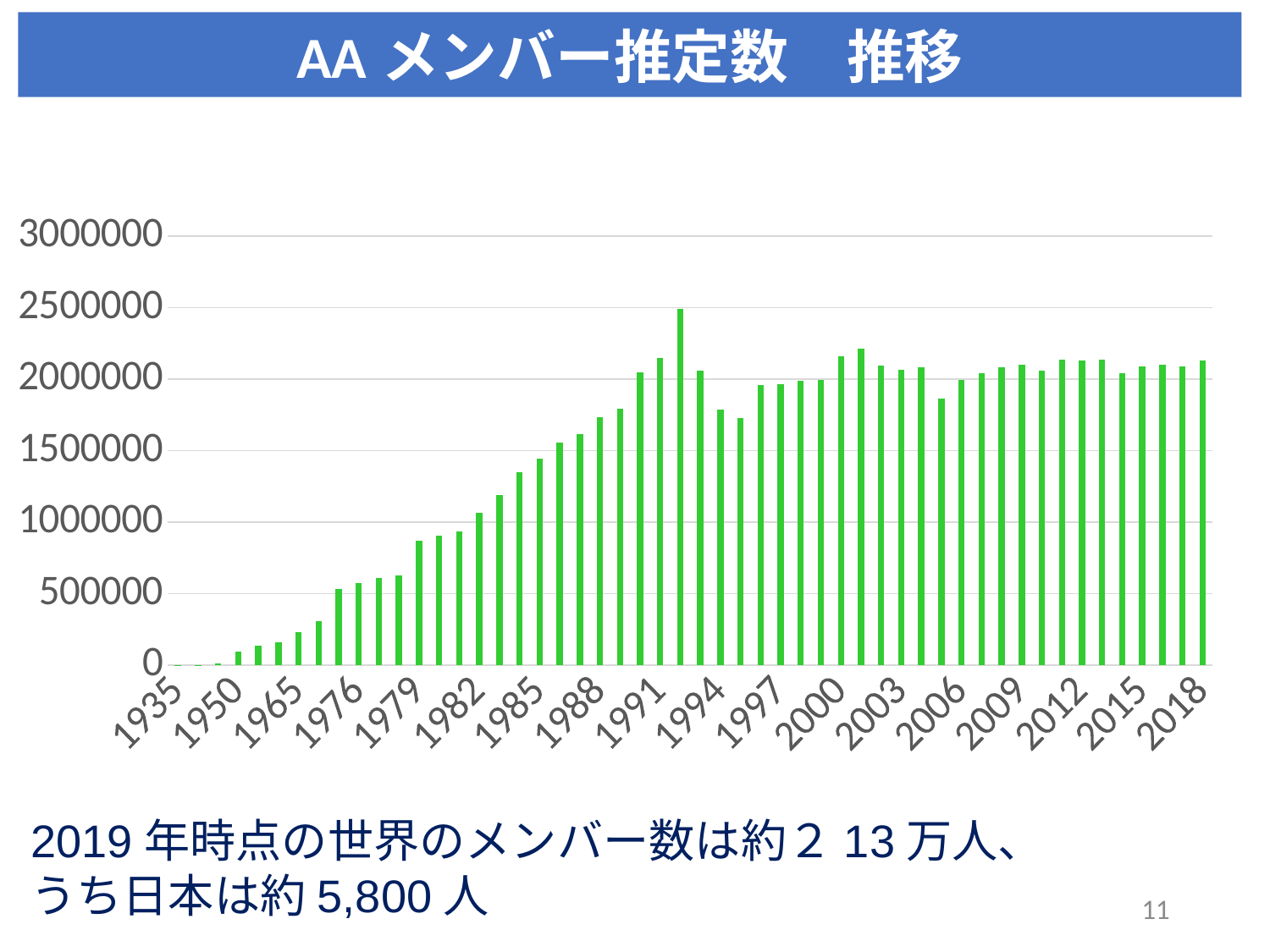

# AAメンバー推定数　推移

### Chart

| Category | メンバー推定数　推移 |
|---|---|
| 1935 | 2.0 |
| 1940 | 1400.0 |
| 1945 | 12986.0 |
| 1950 | 96475.0 |
| 1955 | 135905.0 |
| 1960 | 162037.0 |
| 1965 | 232105.0 |
| 1970 | 311450.0 |
| 1975 | 533590.0 |
| 1976 | 574318.0 |
| 1977 | 612876.0 |
| 1978 | 627456.0 |
| 1979 | 868171.0 |
| 1980 | 907575.0 |
| 1981 | 937705.0 |
| 1982 | 1065299.0 |
| 1983 | 1191946.0 |
| 1984 | 1351793.0 |
| 1985 | 1445999.0 |
| 1986 | 1556316.0 |
| 1987 | 1617296.0 |
| 1988 | 1734734.0 |
| 1989 | 1793834.0 |
| 1990 | 2047469.0 |
| 1991 | 2148757.0 |
| 1992 | 2489541.0 |
| 1993 | 2062380.0 |
| 1994 | 1790528.0 |
| 1995 | 1726341.0 |
| 1996 | 1959829.0 |
| 1997 | 1967433.0 |
| 1998 | 1989124.0 |
| 1999 | 1995804.0 |
| 2000 | 2160013.0 |
| 2001 | 2215293.0 |
| 2002 | 2092460.0 |
| 2003 | 2066851.0 |
| 2004 | 2082980.0 |
| 2005 | 1867212.0 |
| 2006 | 1996935.0 |
| 2007 | 2044655.0 |
| 2008 | 2085125.0 |
| 2009 | 2103033.0 |
| 2010 | 2057672.0 |
| 2011 | 2133842.0 |
| 2012 | 2131549.0 |
| 2013 | 2138421.0 |
| 2014 | 2040629.0 |
| 2015 | 2089698.0 |
| 2016 | 2103184.0 |
| 2017 | 2087840.0 |
| 2018 | 2130419.0 |
2019年時点の世界のメンバー数は約２13万人、
うち日本は約5,800人
11